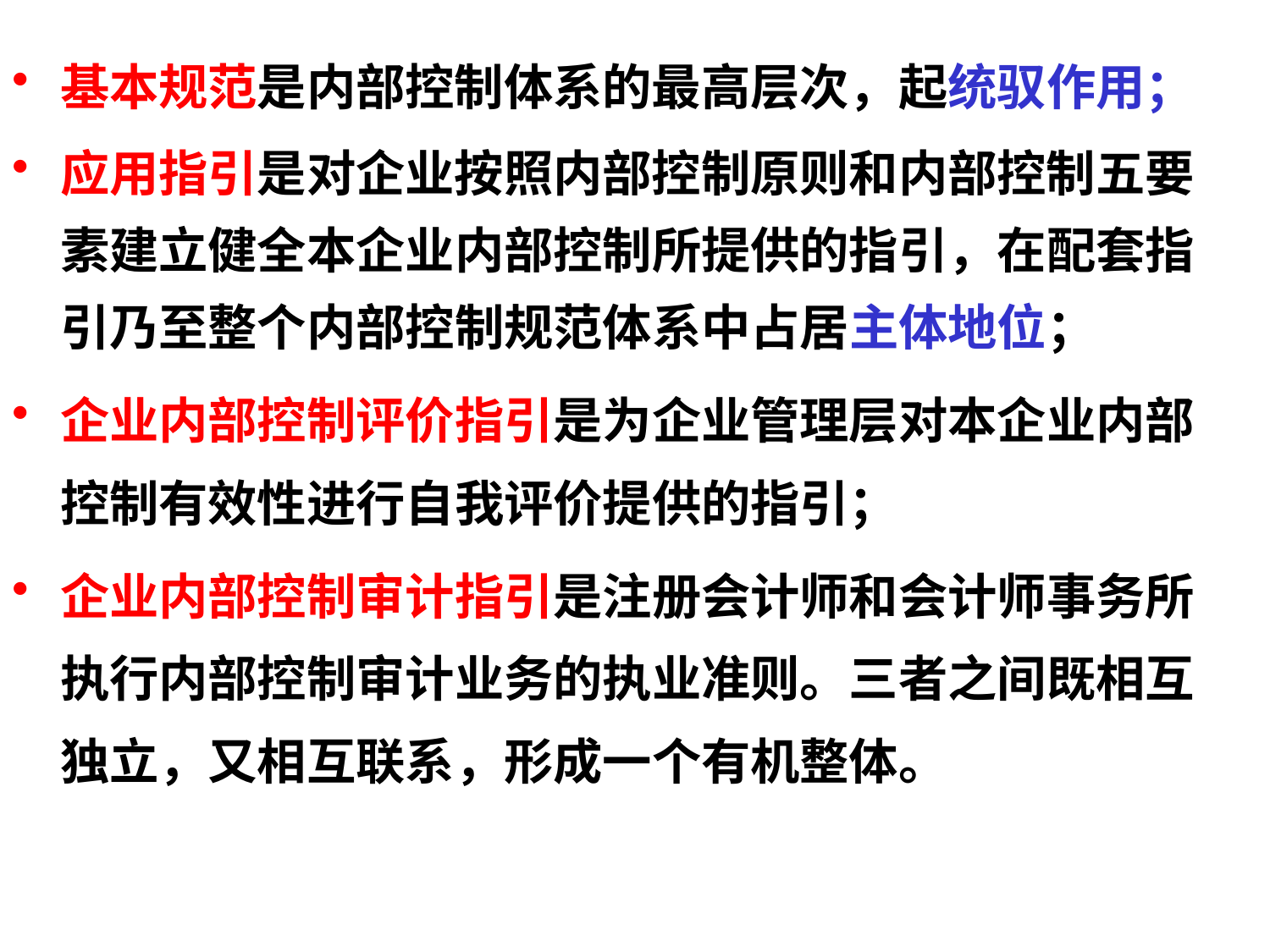

基本规范是内部控制体系的最高层次，起统驭作用；
应用指引是对企业按照内部控制原则和内部控制五要素建立健全本企业内部控制所提供的指引，在配套指引乃至整个内部控制规范体系中占居主体地位；
企业内部控制评价指引是为企业管理层对本企业内部控制有效性进行自我评价提供的指引；
企业内部控制审计指引是注册会计师和会计师事务所执行内部控制审计业务的执业准则。三者之间既相互独立，又相互联系，形成一个有机整体。